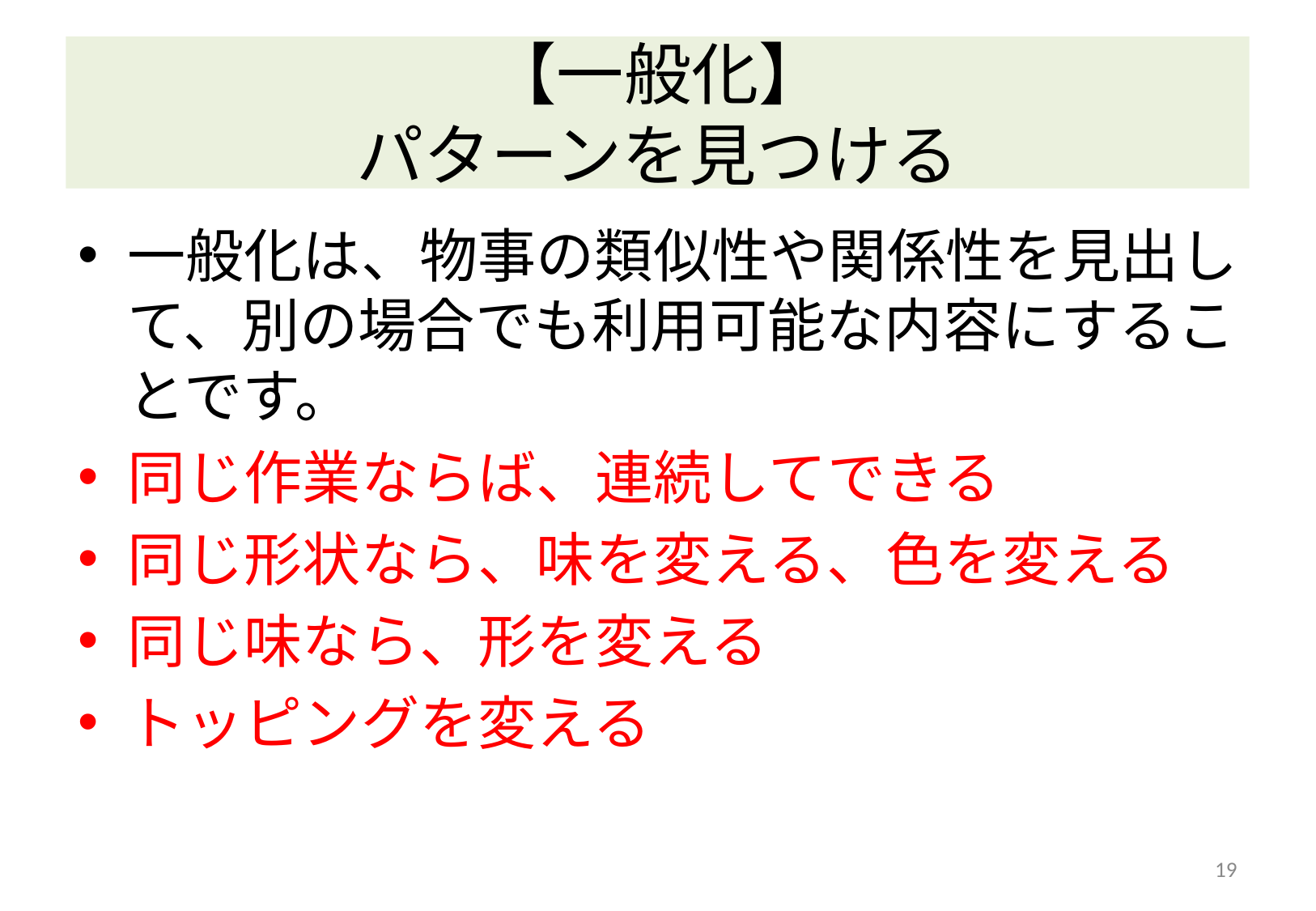

# 【一般化】 パターンを見つける
一般化は、物事の類似性や関係性を見出して、別の場合でも利用可能な内容にすることです。
同じ作業ならば、連続してできる
同じ形状なら、味を変える、色を変える
同じ味なら、形を変える
トッピングを変える
19